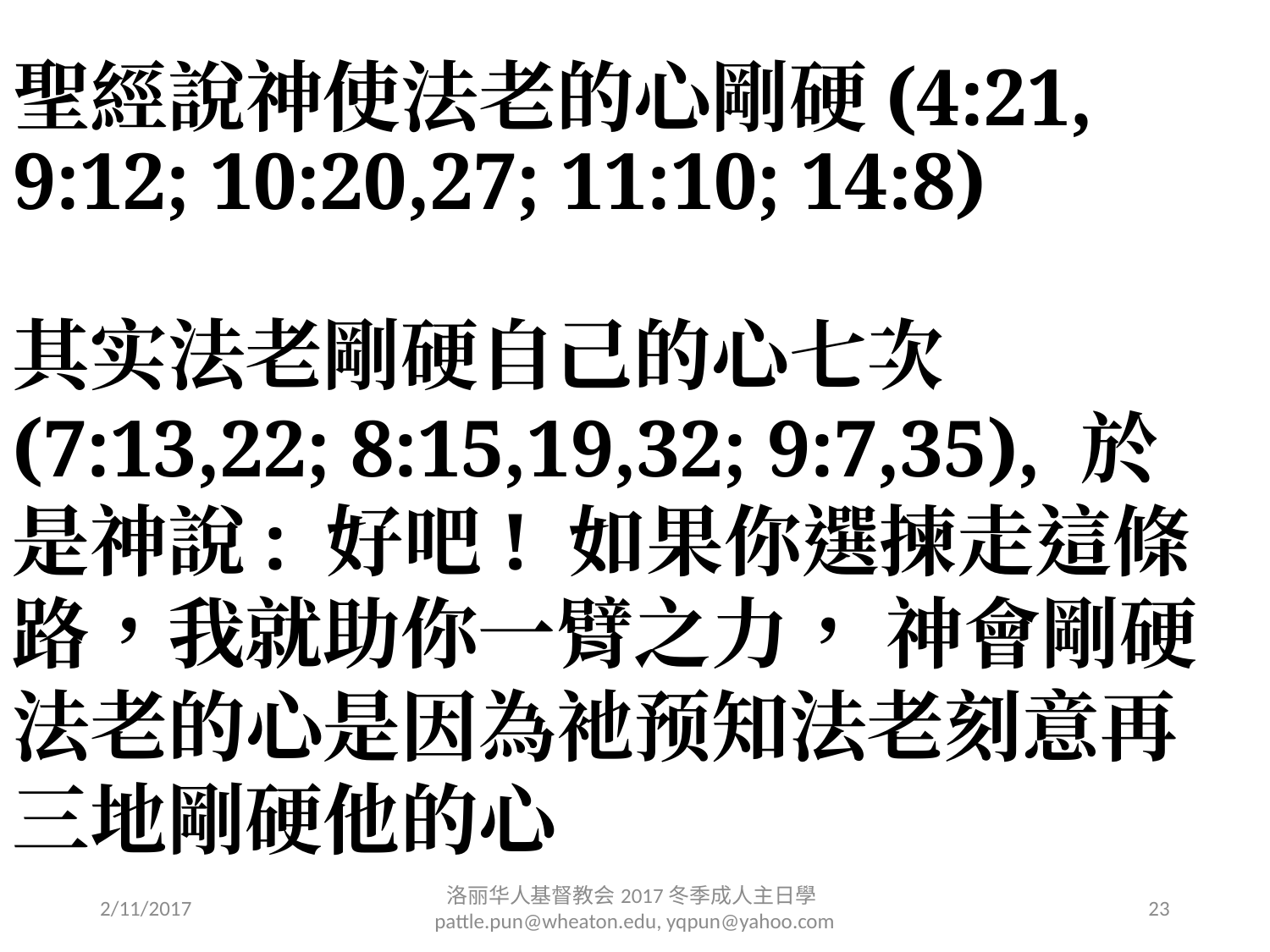

# 聖經說神使法老的心剛硬(4:21, 9:12; 10:20,27; 11:10; 14:8)
其实法老剛硬自己的心七次(7:13,22; 8:15,19,32; 9:7,35), 於是神說: 好吧! 如果你選揀走這條路，我就助你一臂之力， 神會剛硬法老的心是因為衪预知法老刻意再三地剛硬他的心
2/11/2017
洛丽华⼈基督教会2017冬季成⼈主⽇學  pattle.pun@wheaton.edu, yqpun@yahoo.com
23